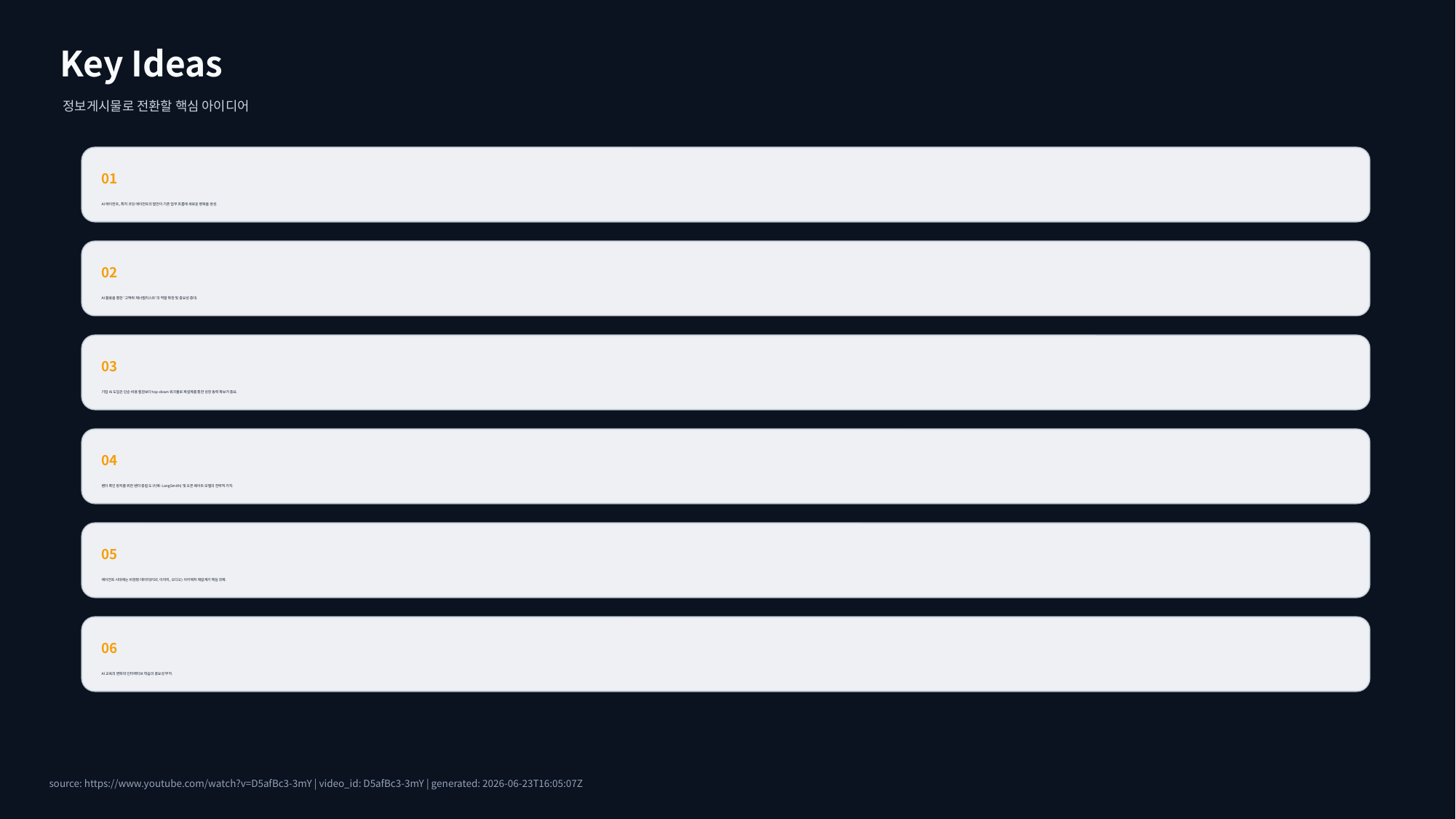

Key Ideas
정보게시물로 전환할 핵심 아이디어

01
AI 에이전트, 특히 코딩 에이전트의 발전이 기존 업무 흐름에 새로운 병목을 생성.

02
AI 활용을 통한 '고맥락 제너럴리스트'의 역할 확장 및 중요성 증대.

03
기업 AI 도입은 단순 비용 절감보다 top-down 워크플로 재설계를 통한 성장 동력 확보가 중요.

04
벤더 록인 방지를 위한 벤더 중립 도구(예: LangSmith) 및 오픈 웨이트 모델의 전략적 가치.

05
에이전트 시대에는 비정형 데이터(PDF, 이미지, 오디오) 아키텍처 재설계가 핵심 과제.

06
AI 교육의 변화와 인터랙티브 학습의 중요성 부각.
source: https://www.youtube.com/watch?v=D5afBc3-3mY | video_id: D5afBc3-3mY | generated: 2026-06-23T16:05:07Z